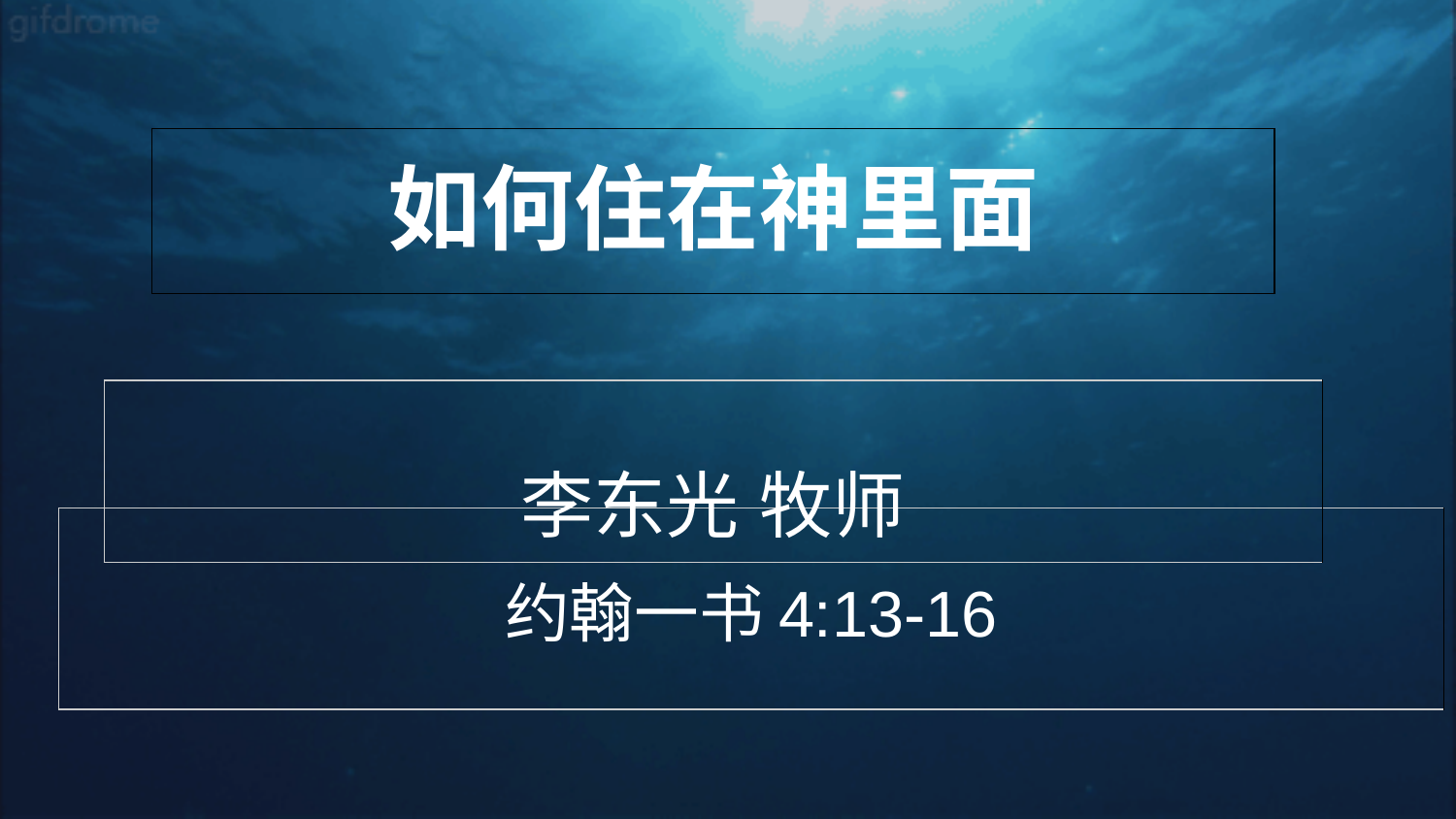

| 如何住在神里面 |
| --- |
| 李东光 牧师 |
| --- |
| 约翰一书4:13-16 |
| --- |